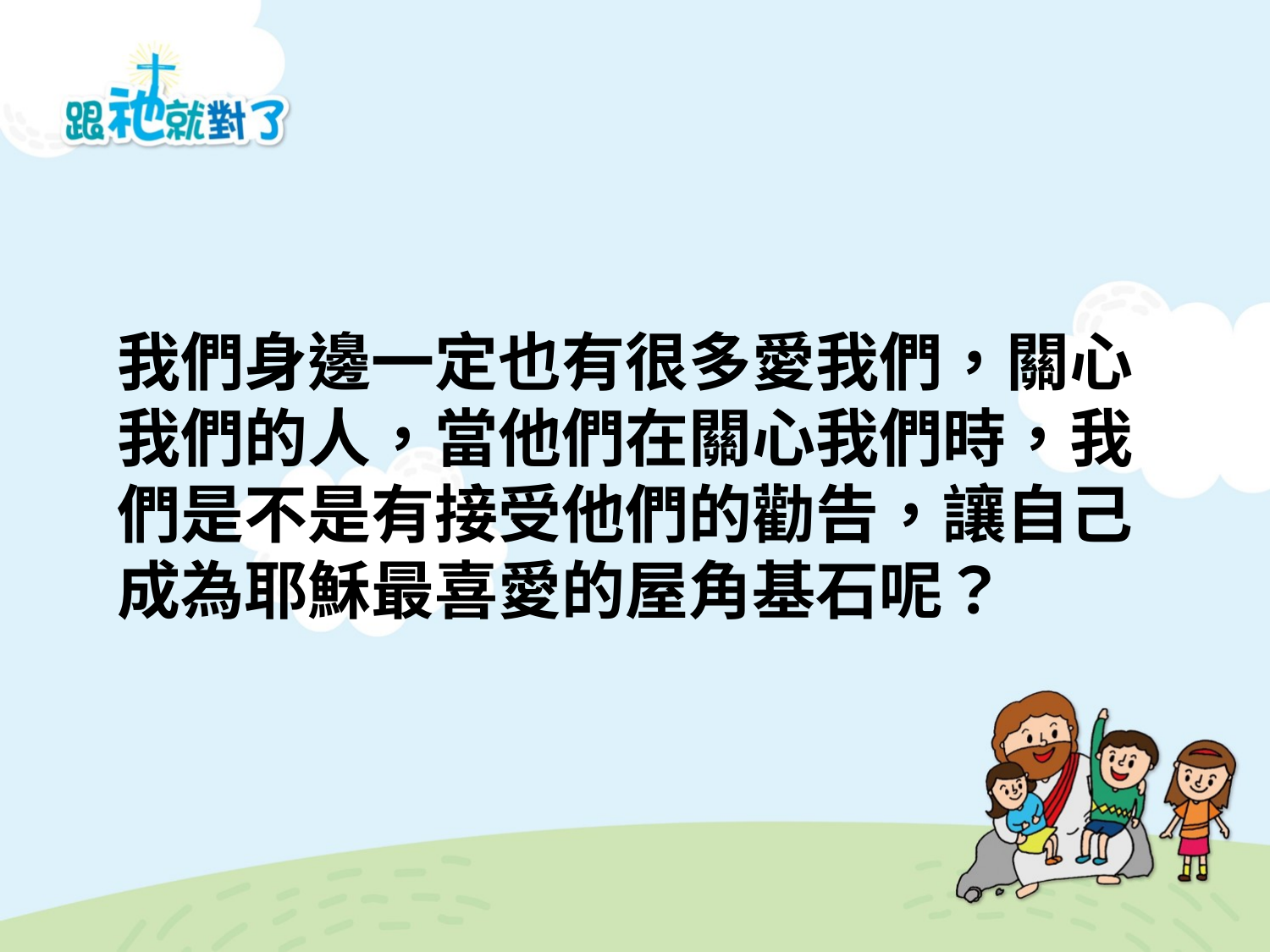

我們身邊一定也有很多愛我們，關心我們的人，當他們在關心我們時，我們是不是有接受他們的勸告，讓自己成為耶穌最喜愛的屋角基石呢？